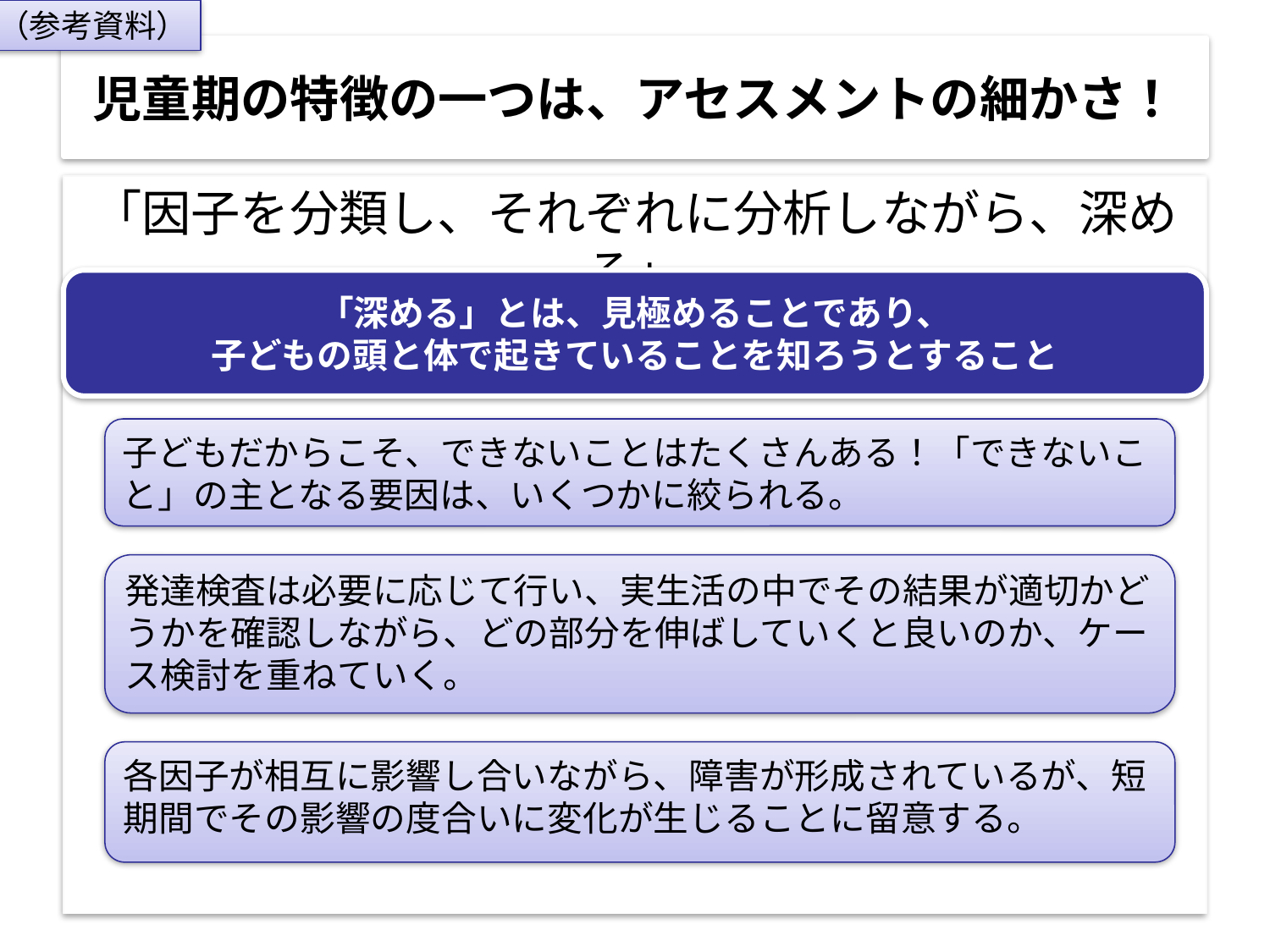

（参考資料）
# 児童期の特徴の一つは、アセスメントの細かさ！
「因子を分類し、それぞれに分析しながら、深める」
「深める」とは、見極めることであり、
子どもの頭と体で起きていることを知ろうとすること
子どもだからこそ、できないことはたくさんある！「できないこと」の主となる要因は、いくつかに絞られる。
発達検査は必要に応じて行い、実生活の中でその結果が適切かどうかを確認しながら、どの部分を伸ばしていくと良いのか、ケース検討を重ねていく。
各因子が相互に影響し合いながら、障害が形成されているが、短期間でその影響の度合いに変化が生じることに留意する。